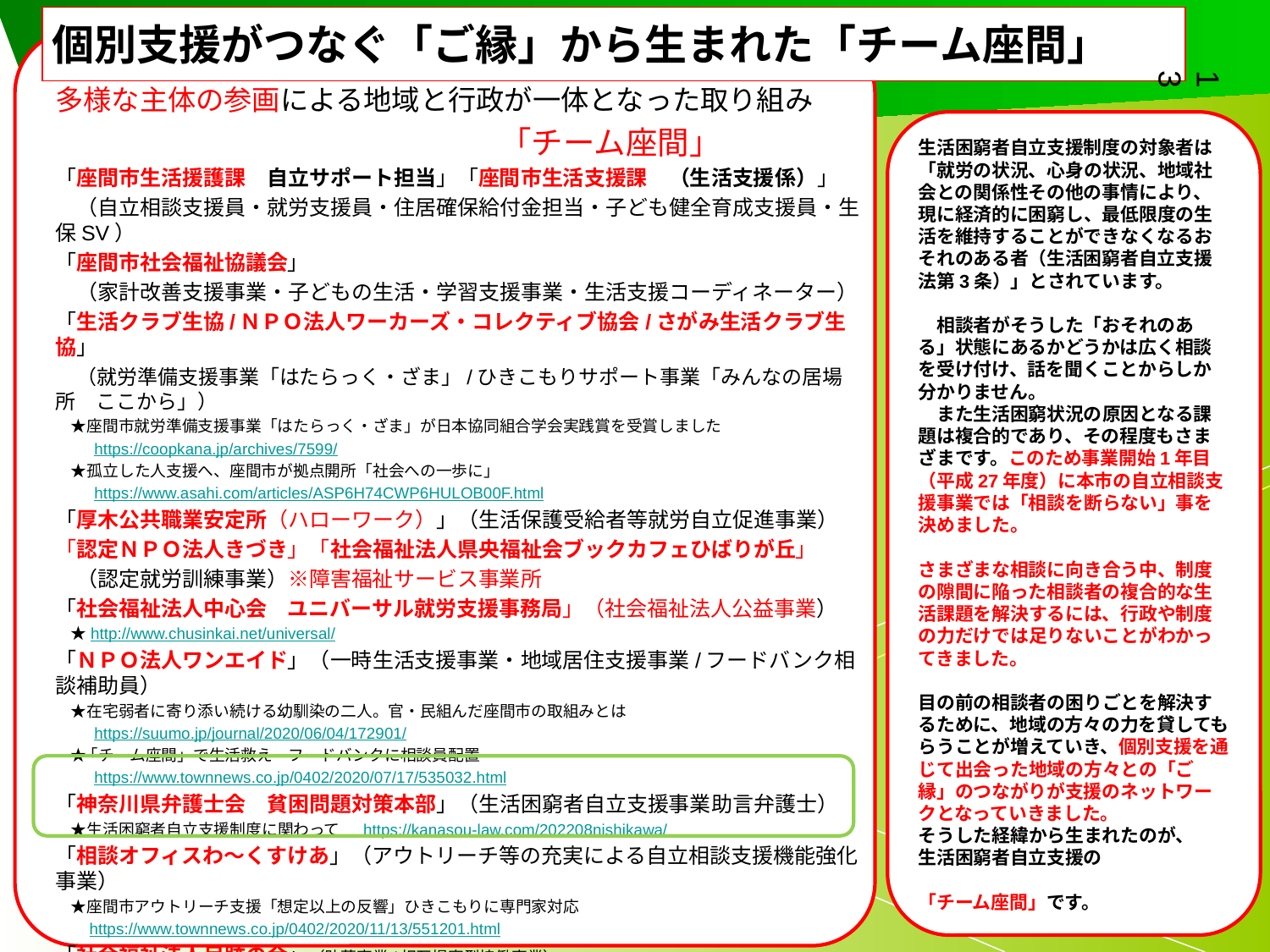

個別支援がつなぐ「ご縁」から生まれた「チーム座間」

13
多様な主体の参画による地域と行政が一体となった取り組み
　　　　　　　　　　　　　　「チーム座間」
「座間市生活援護課　自立サポート担当」「座間市生活支援課　（生活支援係）」
　（自立相談支援員・就労支援員・住居確保給付金担当・子ども健全育成支援員・生保SV）
「座間市社会福祉協議会」
　（家計改善支援事業・子どもの生活・学習支援事業・生活支援コーディネーター）
「生活クラブ生協/ＮＰＯ法人ワーカーズ・コレクティブ協会/さがみ生活クラブ生協」
　（就労準備支援事業「はたらっく・ざま」/ひきこもりサポート事業「みんなの居場所　ここから」）
　★座間市就労準備支援事業「はたらっく・ざま」が日本協同組合学会実践賞を受賞しました
　　 https://coopkana.jp/archives/7599/
　★孤立した人支援へ、座間市が拠点開所「社会への一歩に」
　　 https://www.asahi.com/articles/ASP6H74CWP6HULOB00F.html
「厚木公共職業安定所（ハローワーク）」（生活保護受給者等就労自立促進事業）
「認定ＮＰＯ法人きづき」「社会福祉法人県央福祉会ブックカフェひばりが丘」
　（認定就労訓練事業）※障害福祉サービス事業所
「社会福祉法人中心会　ユニバーサル就労支援事務局」（社会福祉法人公益事業）
　★http://www.chusinkai.net/universal/
「ＮＰＯ法人ワンエイド」（一時生活支援事業・地域居住支援事業/フードバンク相談補助員）
　★在宅弱者に寄り添い続ける幼馴染の二人。官・民組んだ座間市の取組みとは
　　 https://suumo.jp/journal/2020/06/04/172901/
　★ ｢チーム座間」で生活救え　フードバンクに相談員配置
　　 https://www.townnews.co.jp/0402/2020/07/17/535032.html
「神奈川県弁護士会　貧困問題対策本部」（生活困窮者自立支援事業助言弁護士）
　★生活困窮者自立支援制度に関わって　 https://kanasou-law.com/202208nishikawa/
「相談オフィスわ～くすけあ」（アウトリーチ等の充実による自立相談支援機能強化事業）
　★座間市アウトリーチ支援「想定以上の反響」ひきこもりに専門家対応
 　  https://www.townnews.co.jp/0402/2020/11/13/551201.html
「社会福祉法人足跡の会」（助葬事業/相互提案型協働事業）
　★座間市相互提案型協働事業　誰一人｢無縁遺骨｣にしない　社会福祉法人　足跡の会
　　 https://www.townnews.co.jp/0402/2022/03/18/617291.html
「株式会社シグマスタッフ」（県事業/生活困窮者等就労体験・就労訓練先の開拓・マッチング事業）
生活困窮者自立支援制度の対象者は
「就労の状況、心身の状況、地域社会との関係性その他の事情により、現に経済的に困窮し、最低限度の生活を維持することができなくなるおそれのある者（生活困窮者自立支援法第3条）」とされています。

　相談者がそうした「おそれのある」状態にあるかどうかは広く相談を受け付け、話を聞くことからしか分かりません。
　また生活困窮状況の原因となる課題は複合的であり、その程度もさまざまです。このため事業開始1年目（平成27年度）に本市の自立相談支援事業では「相談を断らない」事を決めました。

さまざまな相談に向き合う中、制度の隙間に陥った相談者の複合的な生活課題を解決するには、行政や制度の力だけでは足りないことがわかってきました。

目の前の相談者の困りごとを解決するために、地域の方々の力を貸してもらうことが増えていき、個別支援を通じて出会った地域の方々との「ご縁」のつながりが支援のネットワークとなっていきました。
そうした経緯から生まれたのが、
生活困窮者自立支援の

「チーム座間」です。